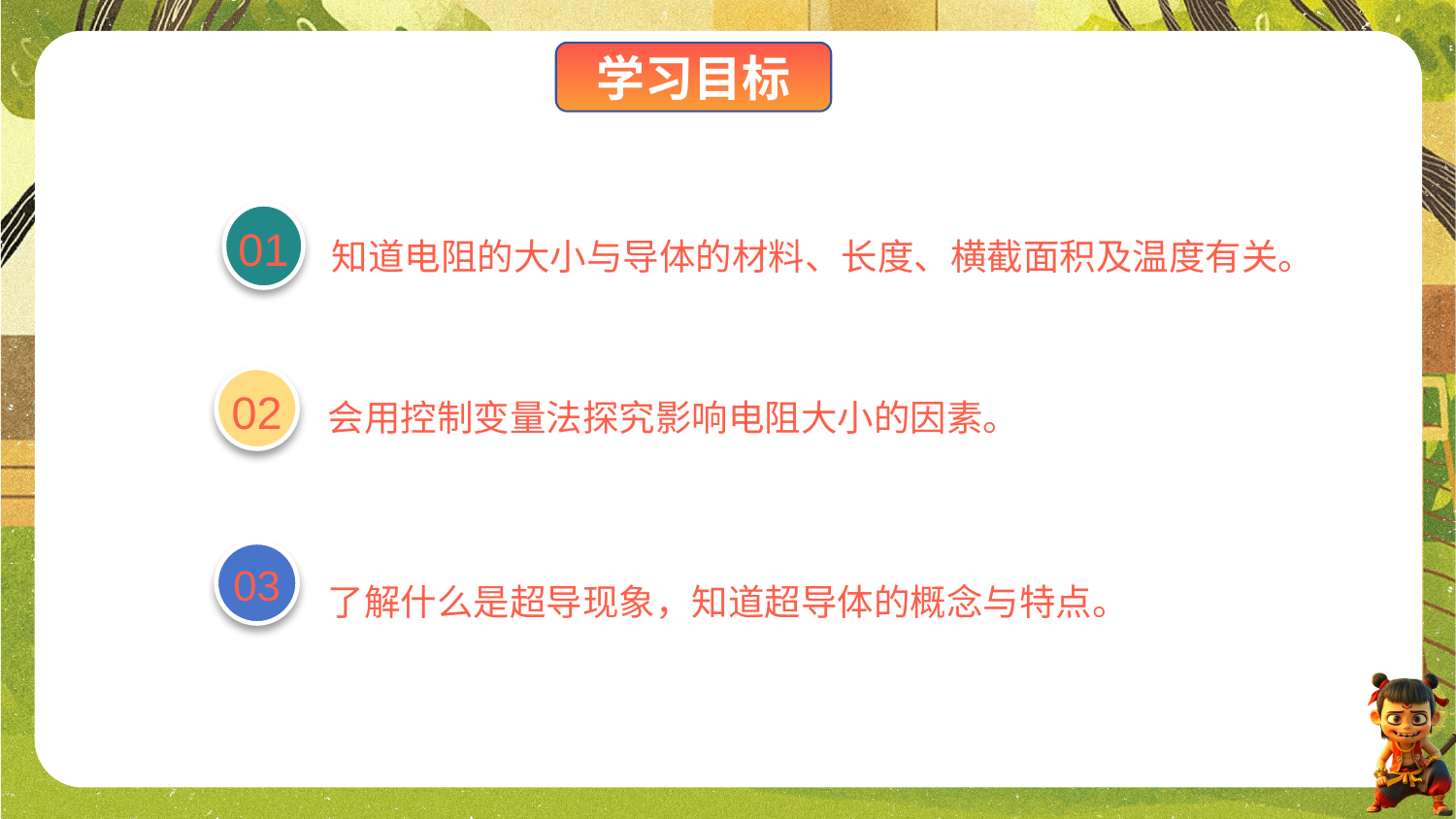

01
知道电阻的大小与导体的材料、长度、横截面积及温度有关。
会用控制变量法探究影响电阻大小的因素。

02
了解什么是超导现象，知道超导体的概念与特点。

03